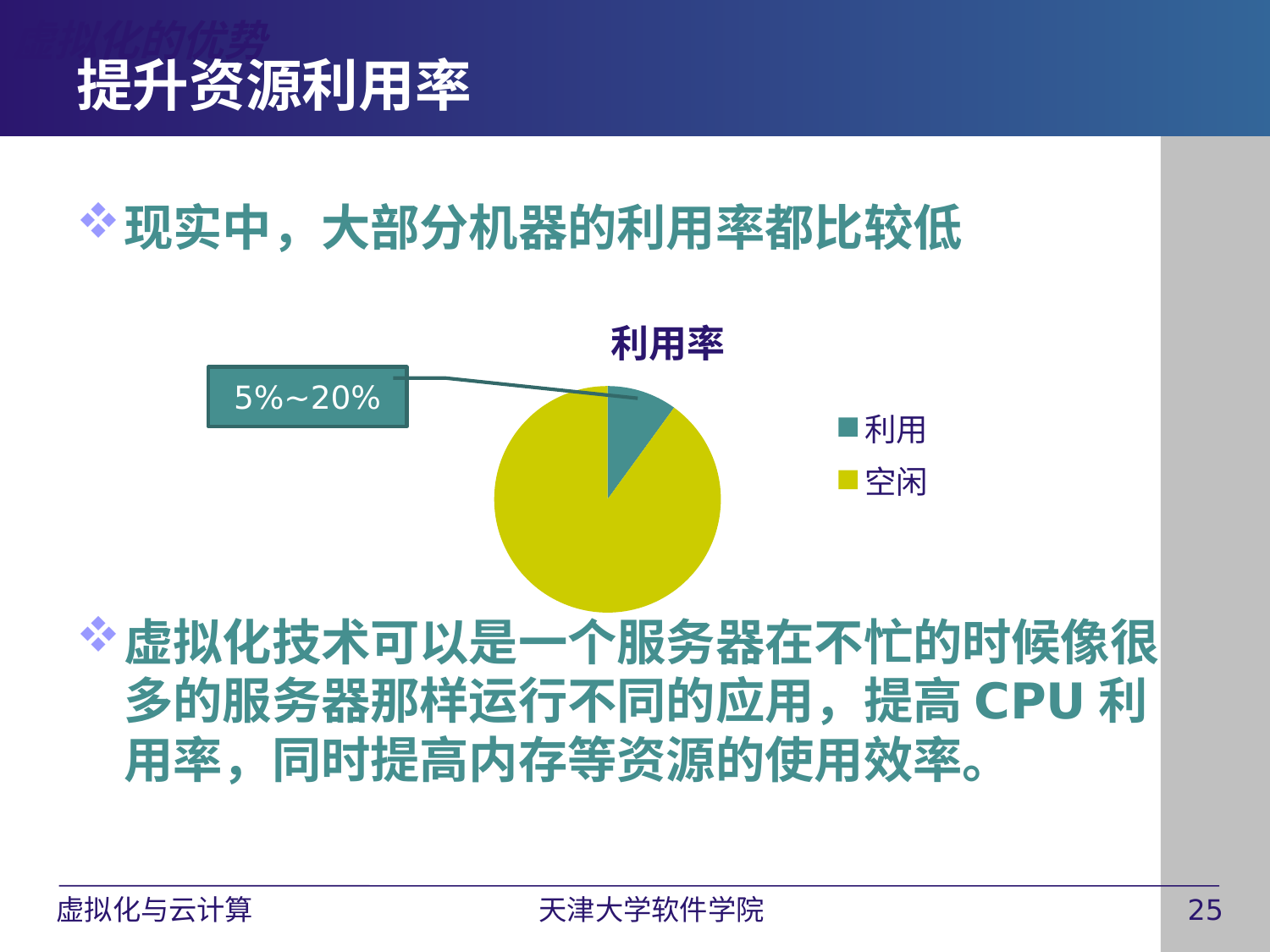

虚拟化的优势
# 提升资源利用率
现实中，大部分机器的利用率都比较低

虚拟化技术可以是一个服务器在不忙的时候像很多的服务器那样运行不同的应用，提高CPU利用率，同时提高内存等资源的使用效率。

### Chart:

| Category | 利用率 |
|---|---|
| 利用 | 10.0 |
| 空闲 | 90.0 |
5%~20%